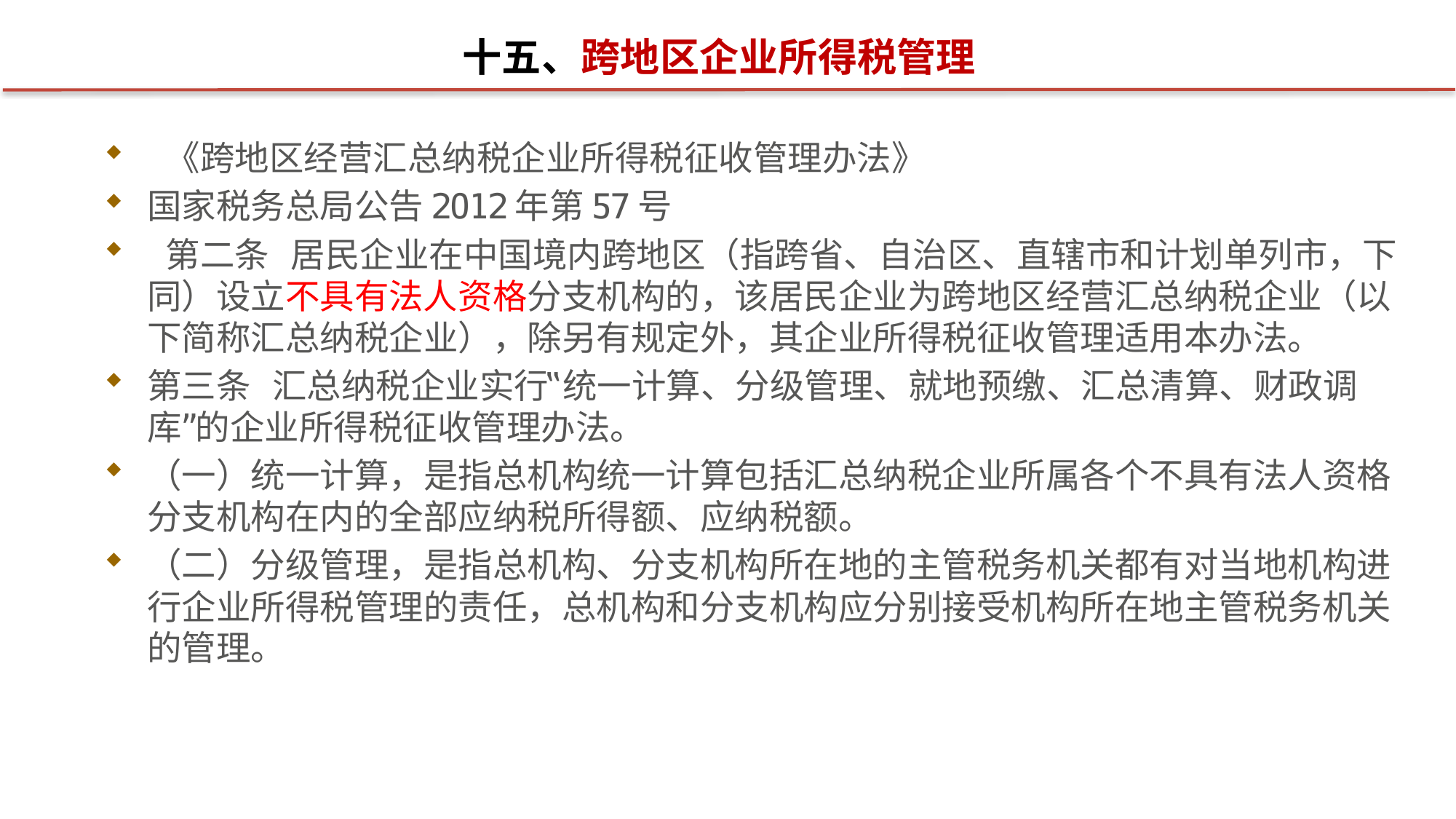

# 十五、跨地区企业所得税管理
 《跨地区经营汇总纳税企业所得税征收管理办法》
国家税务总局公告2012年第57号
 第二条  居民企业在中国境内跨地区（指跨省、自治区、直辖市和计划单列市，下同）设立不具有法人资格分支机构的，该居民企业为跨地区经营汇总纳税企业（以下简称汇总纳税企业），除另有规定外，其企业所得税征收管理适用本办法。
第三条  汇总纳税企业实行“统一计算、分级管理、就地预缴、汇总清算、财政调库”的企业所得税征收管理办法。
（一）统一计算，是指总机构统一计算包括汇总纳税企业所属各个不具有法人资格分支机构在内的全部应纳税所得额、应纳税额。
（二）分级管理，是指总机构、分支机构所在地的主管税务机关都有对当地机构进行企业所得税管理的责任，总机构和分支机构应分别接受机构所在地主管税务机关的管理。